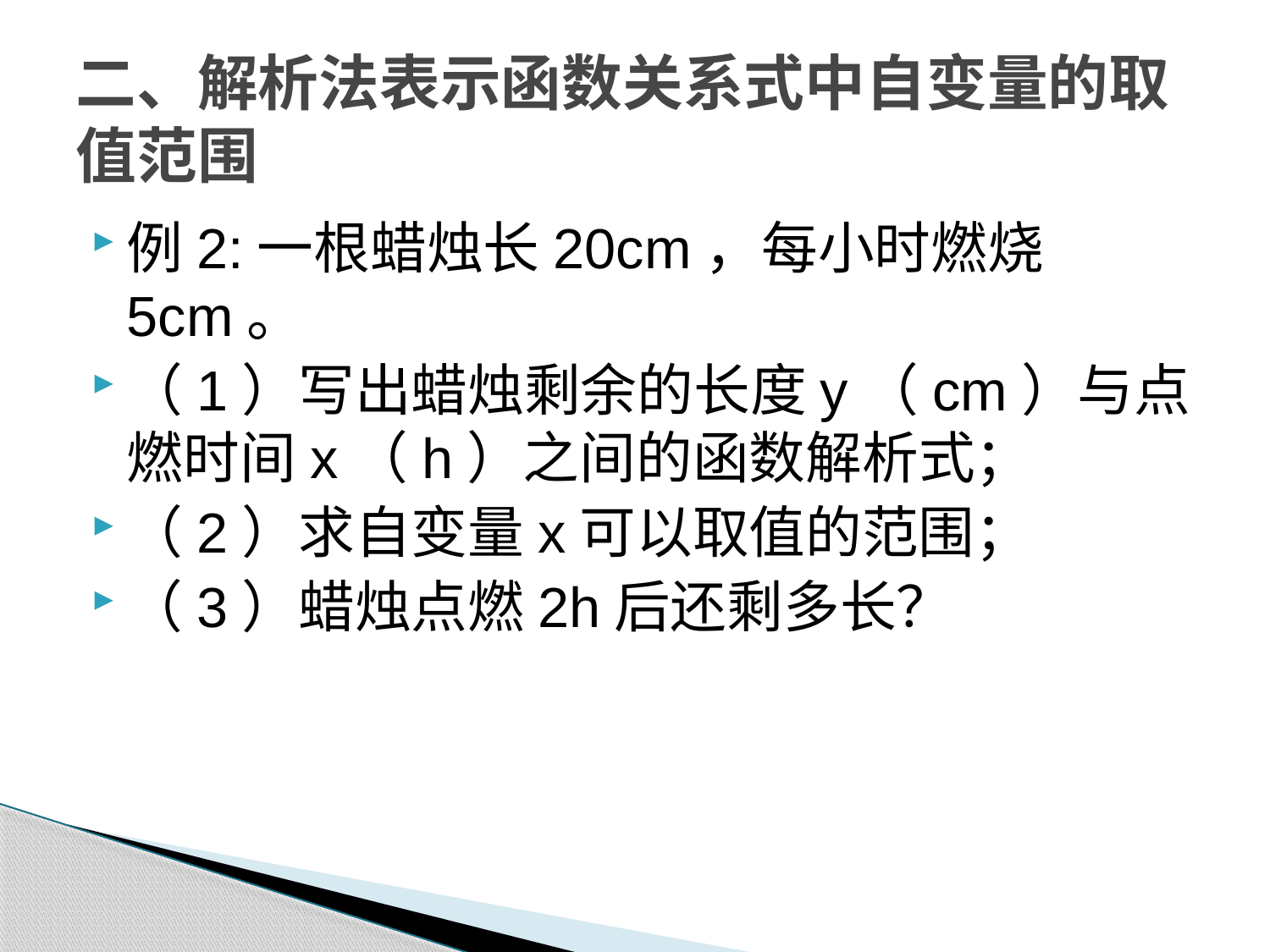

# 二、解析法表示函数关系式中自变量的取值范围
例2:一根蜡烛长20cm，每小时燃烧5cm。
（1）写出蜡烛剩余的长度y（cm）与点燃时间x（h）之间的函数解析式；
（2）求自变量x可以取值的范围；
（3）蜡烛点燃2h后还剩多长？